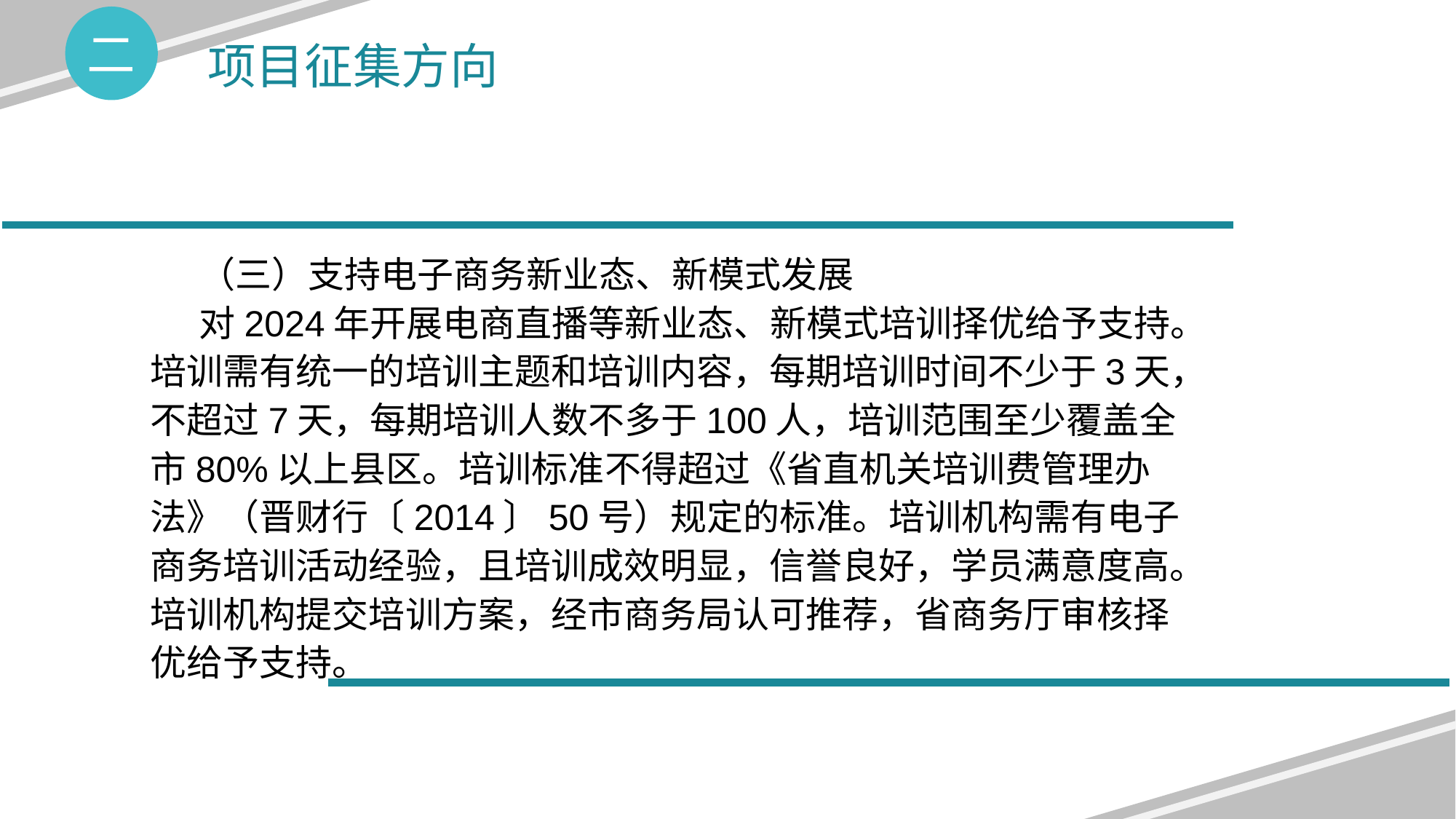

二
项目征集方向
（三）支持电子商务新业态、新模式发展
对2024年开展电商直播等新业态、新模式培训择优给予支持。培训需有统一的培训主题和培训内容，每期培训时间不少于3天，不超过7天，每期培训人数不多于100人，培训范围至少覆盖全市80%以上县区。培训标准不得超过《省直机关培训费管理办法》（晋财行〔2014〕50号）规定的标准。培训机构需有电子商务培训活动经验，且培训成效明显，信誉良好，学员满意度高。培训机构提交培训方案，经市商务局认可推荐，省商务厅审核择优给予支持。